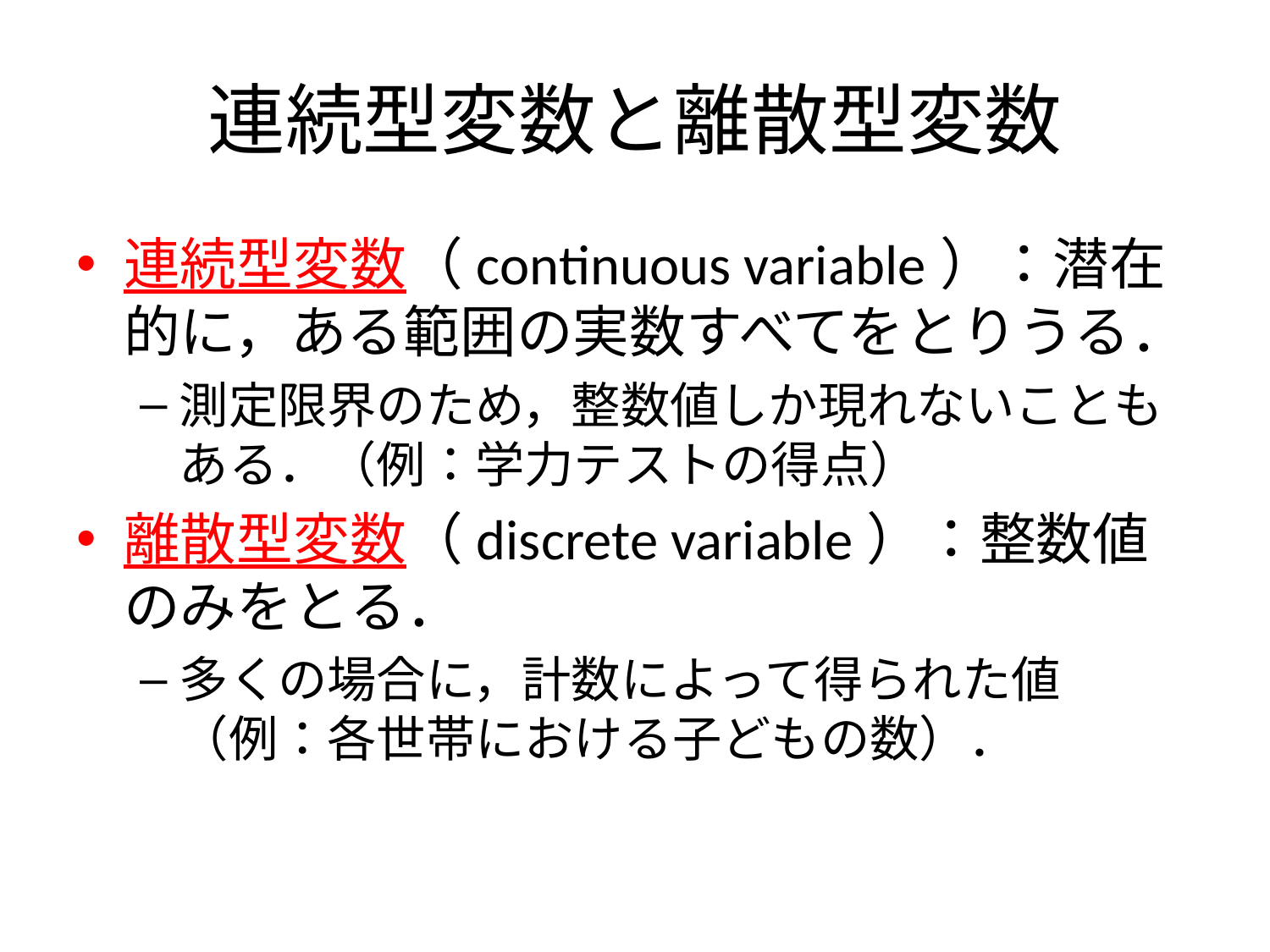

# 連続型変数と離散型変数
連続型変数（continuous variable）：潜在的に，ある範囲の実数すべてをとりうる．
測定限界のため，整数値しか現れないこともある．（例：学力テストの得点）
離散型変数（discrete variable）：整数値のみをとる．
多くの場合に，計数によって得られた値（例：各世帯における子どもの数）．